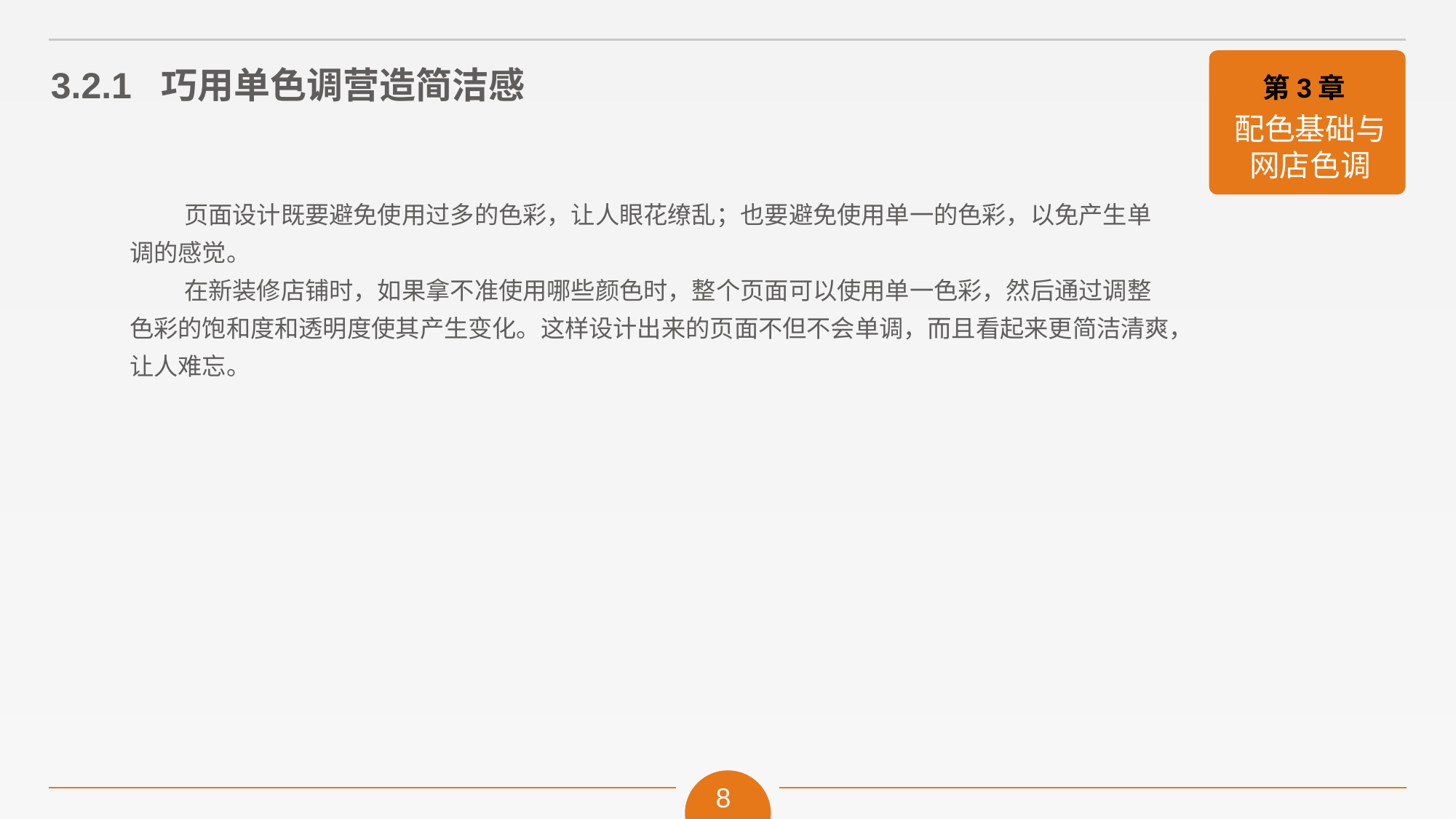

3.2.1  巧用单色调营造简洁感
页面设计既要避免使用过多的色彩，让人眼花缭乱；也要避免使用单一的色彩，以免产生单调的感觉。
在新装修店铺时，如果拿不准使用哪些颜色时，整个页面可以使用单一色彩，然后通过调整色彩的饱和度和透明度使其产生变化。这样设计出来的页面不但不会单调，而且看起来更简洁清爽，让人难忘。